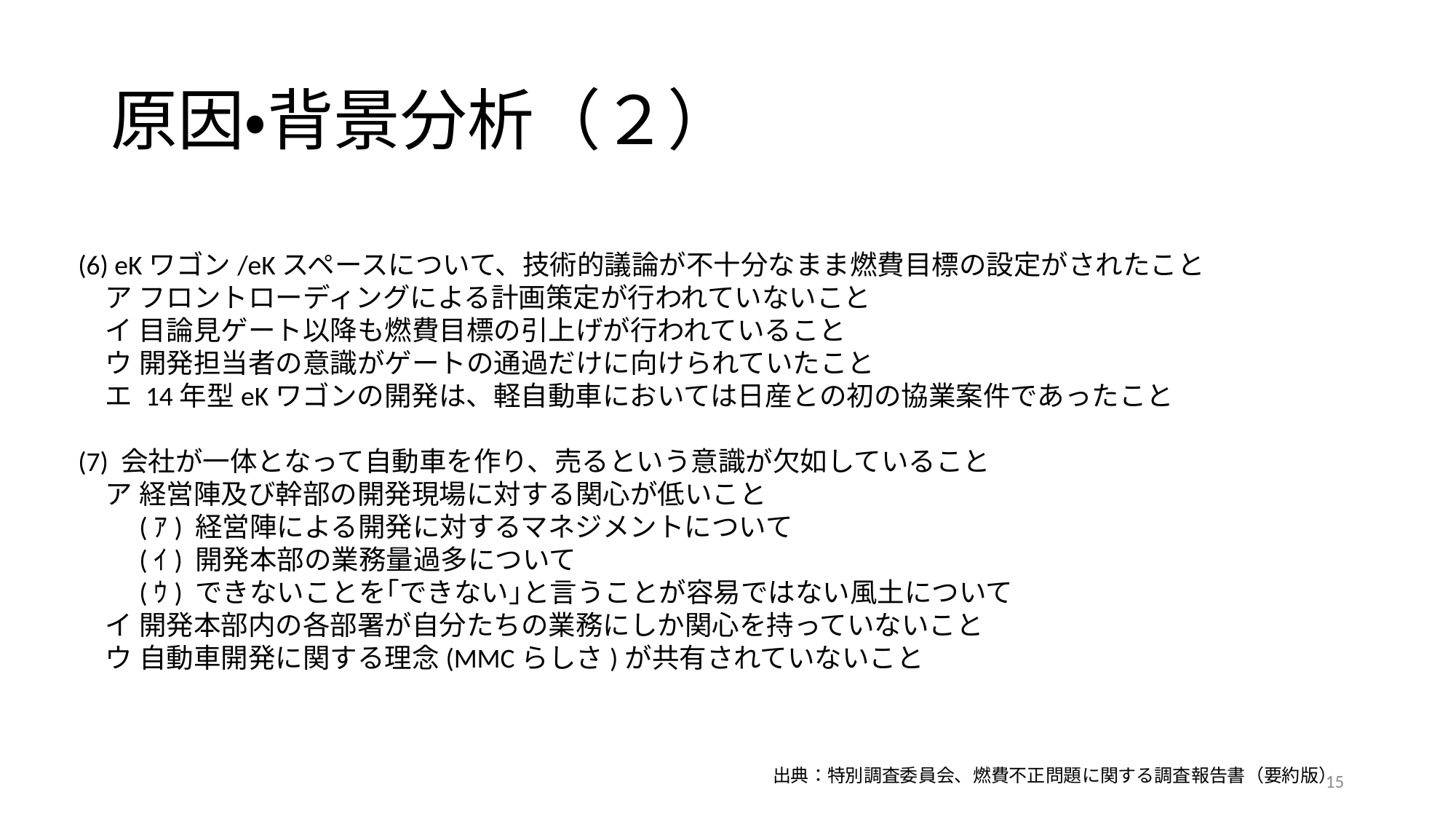

# 原因・背景分析（２）
(6) eKワゴン/eKスペースについて、技術的議論が不十分なまま燃費目標の設定がされたこと
　ア フロントローディングによる計画策定が行われていないこと
　イ 目論見ゲート以降も燃費目標の引上げが行われていること
　ウ 開発担当者の意識がゲートの通過だけに向けられていたこと
　エ 14年型eKワゴンの開発は、軽自動車においては日産との初の協業案件であったこと

(7) 会社が一体となって自動車を作り、売るという意識が欠如していること
　ア 経営陣及び幹部の開発現場に対する関心が低いこと
　　(ｱ) 経営陣による開発に対するマネジメントについて
　　(ｲ) 開発本部の業務量過多について
　　(ｳ) できないことを｢できない｣と言うことが容易ではない風土について
　イ 開発本部内の各部署が自分たちの業務にしか関心を持っていないこと
　ウ 自動車開発に関する理念(MMCらしさ)が共有されていないこと

出典：特別調査委員会、燃費不正問題に関する調査報告書（要約版）
15